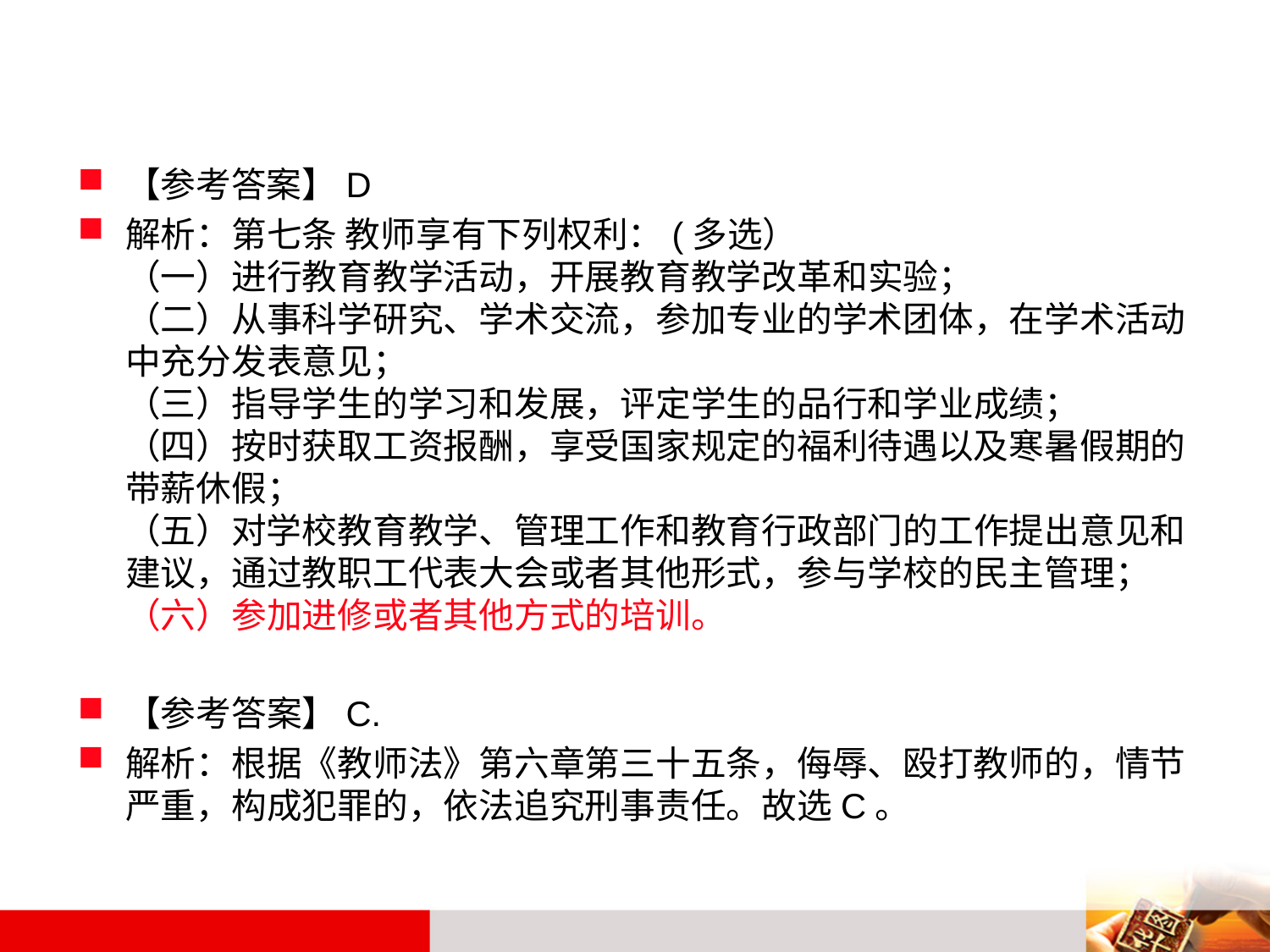

#
【参考答案】D
解析：第七条 教师享有下列权利：(多选）
（一）进行教育教学活动，开展教育教学改革和实验；
（二）从事科学研究、学术交流，参加专业的学术团体，在学术活动中充分发表意见；
（三）指导学生的学习和发展，评定学生的品行和学业成绩；
（四）按时获取工资报酬，享受国家规定的福利待遇以及寒暑假期的带薪休假；
（五）对学校教育教学、管理工作和教育行政部门的工作提出意见和建议，通过教职工代表大会或者其他形式，参与学校的民主管理；
（六）参加进修或者其他方式的培训。

【参考答案】C.
解析：根据《教师法》第六章第三十五条，侮辱、殴打教师的，情节严重，构成犯罪的，依法追究刑事责任。故选C。